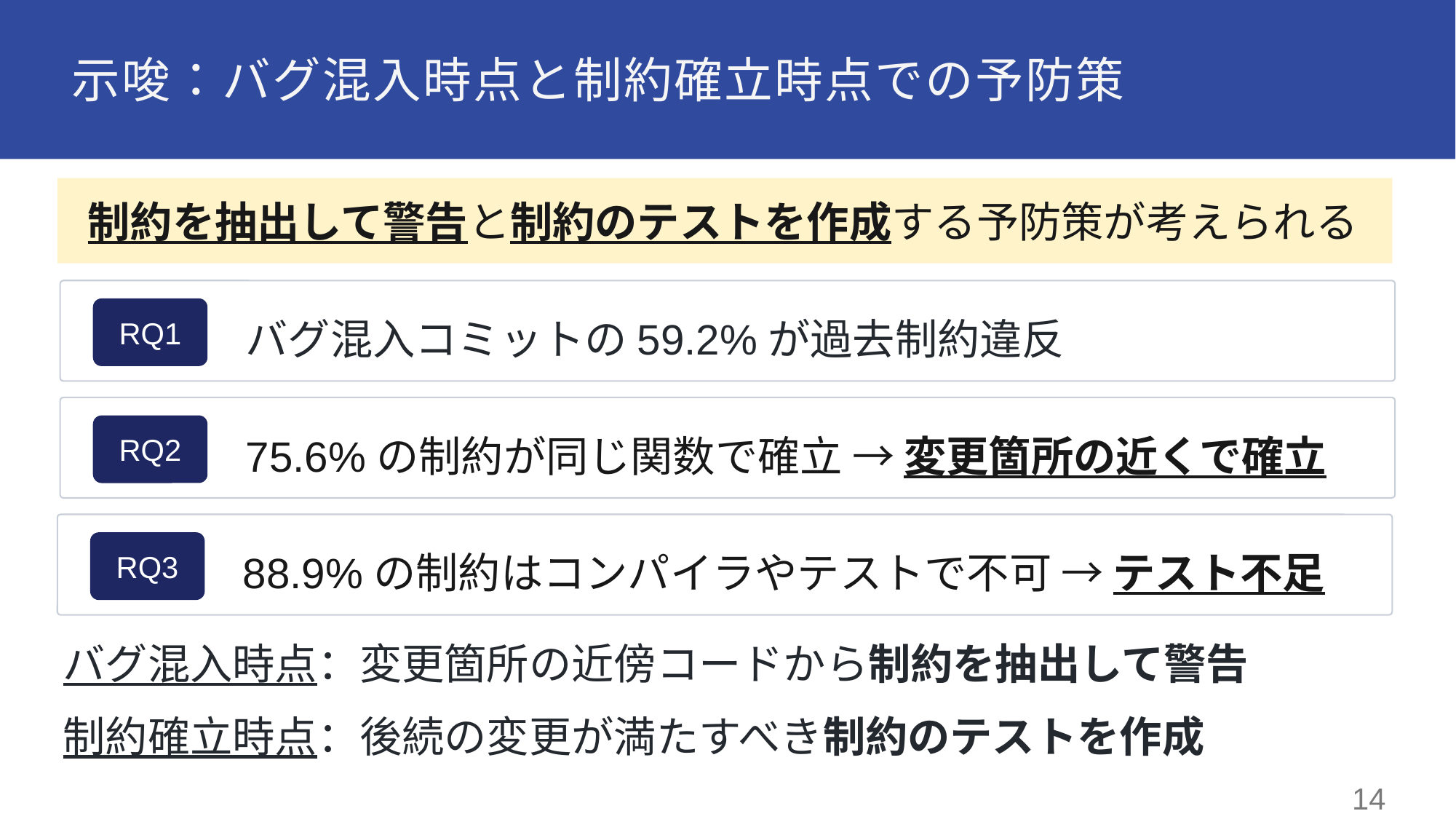

# 示唆：バグ混入時点と制約確立時点での予防策
 制約を抽出して警告と制約のテストを作成する予防策が考えられる

RQ1
バグ混入コミットの59.2%が過去制約違反

RQ2
75.6%の制約が同じ関数で確立 → 変更箇所の近くで確立

RQ3
88.9%の制約はコンパイラやテストで不可 → テスト不足
バグ混入時点：変更箇所の近傍コードから制約を抽出して警告
制約確立時点：後続の変更が満たすべき制約のテストを作成
14